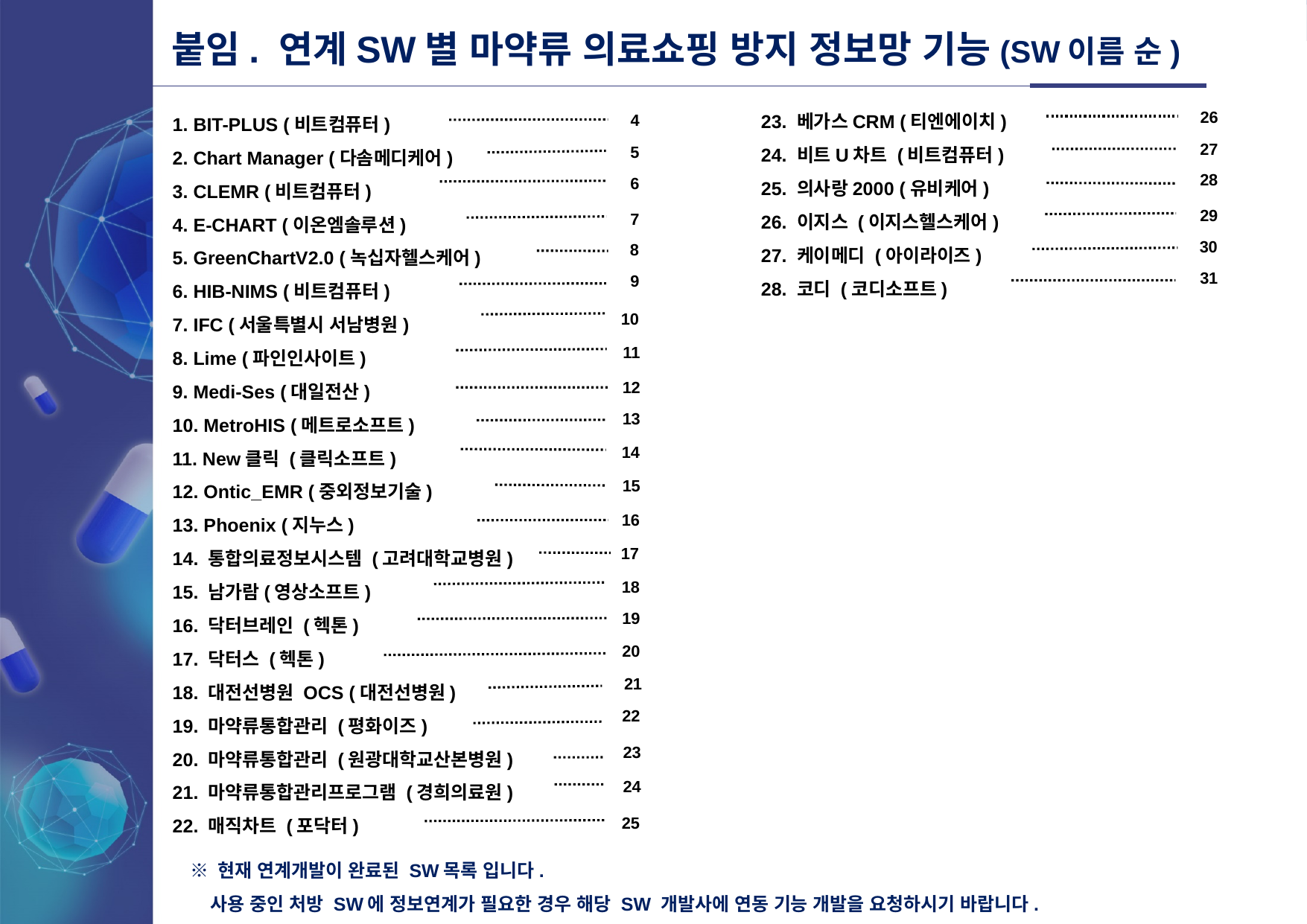

붙임. 연계SW별 마약류 의료쇼핑 방지 정보망 기능(SW이름 순)
1. BIT-PLUS (비트컴퓨터)
2. Chart Manager (다솜메디케어)
3. CLEMR (비트컴퓨터)
4. E-CHART (이온엠솔루션)
5. GreenChartV2.0 (녹십자헬스케어)
6. HIB-NIMS (비트컴퓨터)
7. IFC (서울특별시 서남병원)
8. Lime (파인인사이트)
9. Medi-Ses (대일전산)
10. MetroHIS (메트로소프트)
11. New클릭 (클릭소프트)
12. Ontic_EMR (중외정보기술)
13. Phoenix (지누스)
14. 통합의료정보시스템 (고려대학교병원)
15. 남가람(영상소프트)
16. 닥터브레인 (헥톤)
17. 닥터스 (헥톤)
18. 대전선병원 OCS (대전선병원)
19. 마약류통합관리 (평화이즈)
20. 마약류통합관리 (원광대학교산본병원)
21. 마약류통합관리프로그램 (경희의료원)
22. 매직차트 (포닥터)
23. 베가스CRM (티엔에이치)
24. 비트U차트 (비트컴퓨터)
25. 의사랑2000 (유비케어)
26. 이지스 (이지스헬스케어)
27. 케이메디 (아이라이즈)
28. 코디 (코디소프트)
26
4
27
5
28
6
29
7
30
8
31
9
10
11
12
13
14
15
16
17
18
19
20
21
22
23
24
25
※ 현재 연계개발이 완료된 SW목록 입니다.
   사용 중인 처방 SW에 정보연계가 필요한 경우 해당 SW 개발사에 연동 기능 개발을 요청하시기 바랍니다.